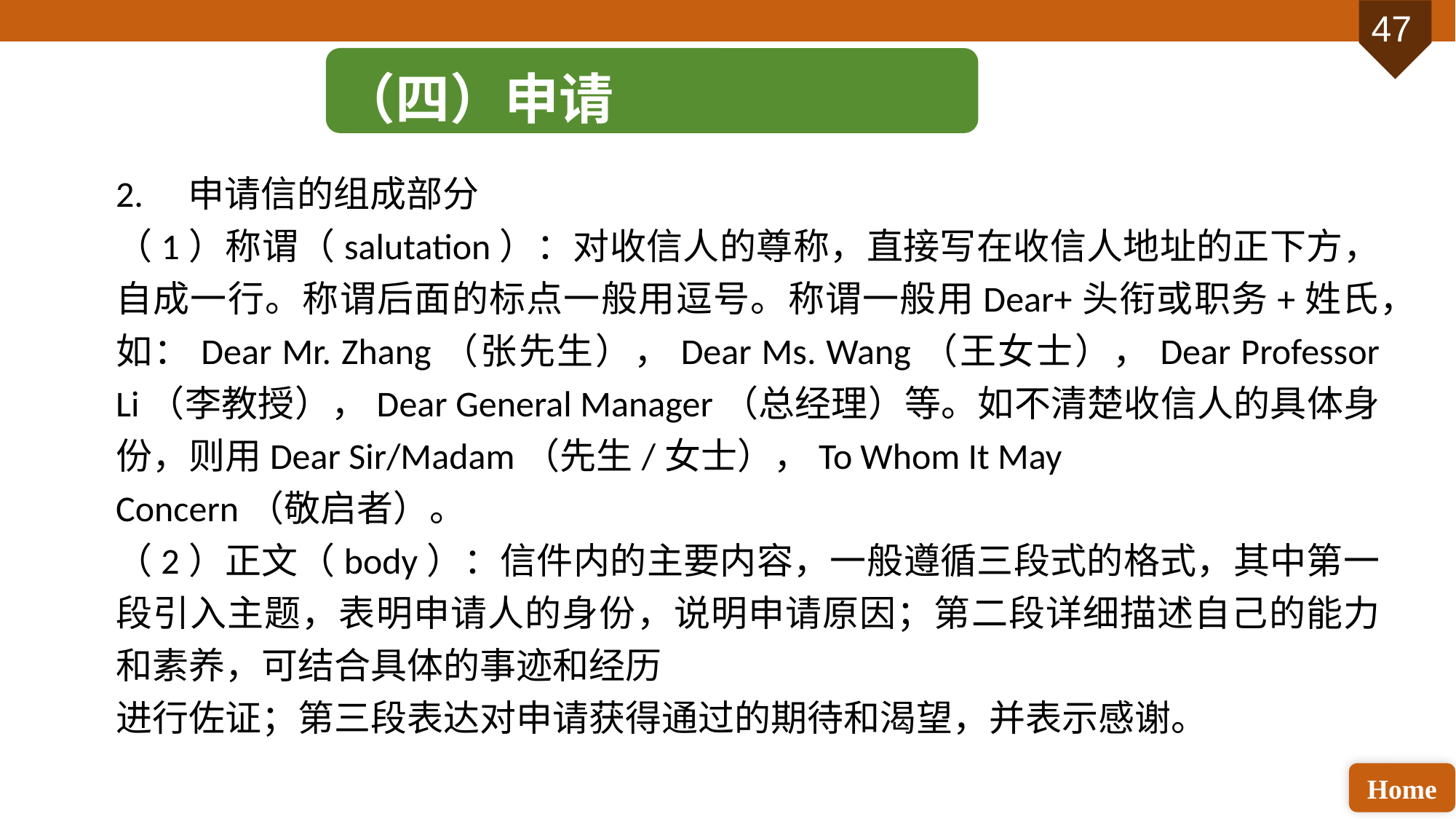

（四）申请
2. 申请信的组成部分
（1）称谓（salutation）：对收信人的尊称，直接写在收信人地址的正下方，自成一行。称谓后面的标点一般用逗号。称谓一般用Dear+头衔或职务+姓氏，如：Dear Mr. Zhang（张先生），Dear Ms. Wang（王女士），Dear Professor Li（李教授），Dear General Manager（总经理）等。如不清楚收信人的具体身份，则用Dear Sir/Madam（先生/女士），To Whom It May
Concern（敬启者）。
（2）正文（body）：信件内的主要内容，一般遵循三段式的格式，其中第一段引入主题，表明申请人的身份，说明申请原因；第二段详细描述自己的能力和素养，可结合具体的事迹和经历
进行佐证；第三段表达对申请获得通过的期待和渴望，并表示感谢。